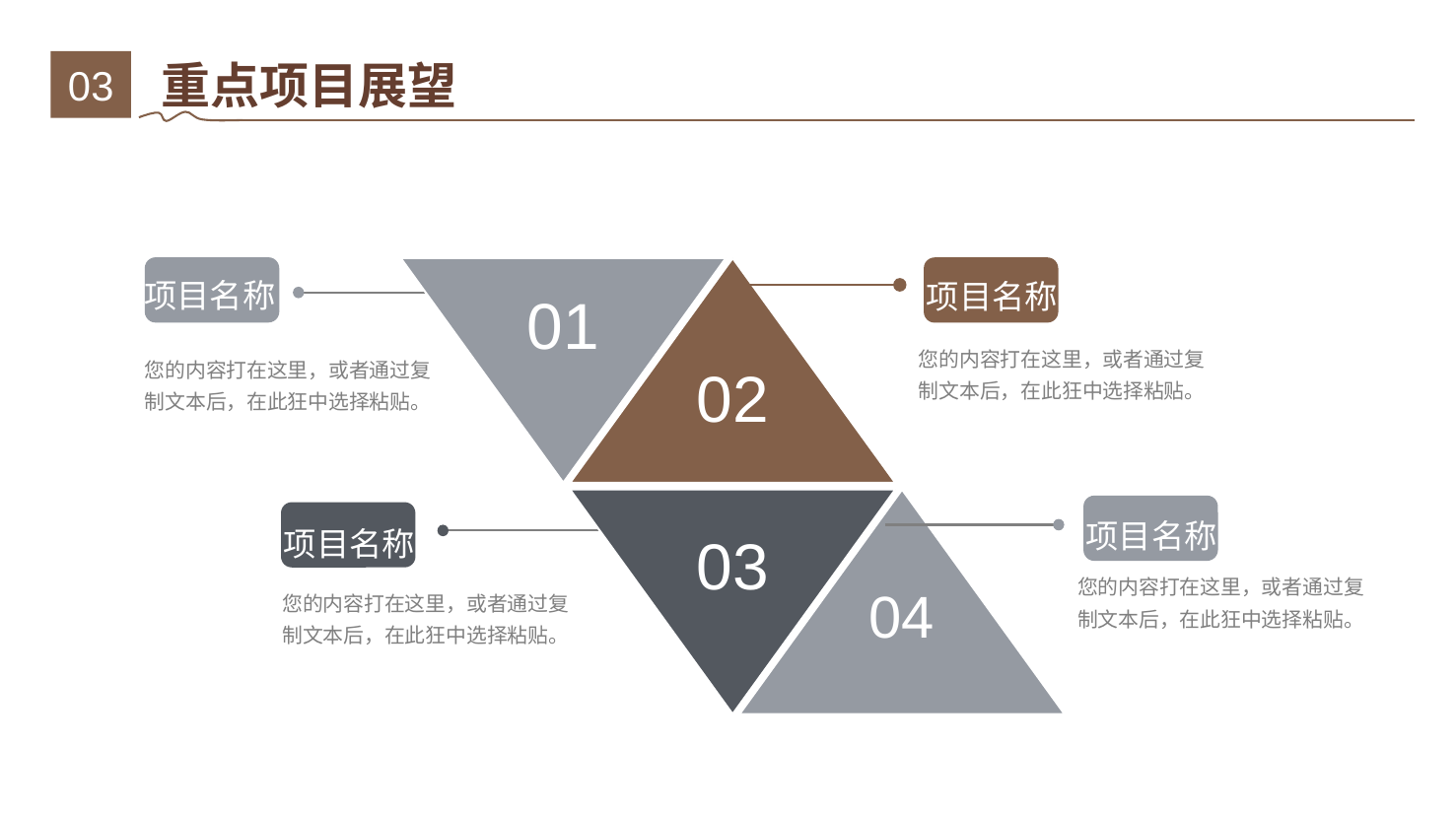

重点项目展望
03

项目名称
项目名称

01

您的内容打在这里，或者通过复制文本后，在此狂中选择粘贴。
您的内容打在这里，或者通过复制文本后，在此狂中选择粘贴。
02

项目名称

项目名称
03

您的内容打在这里，或者通过复制文本后，在此狂中选择粘贴。
04
您的内容打在这里，或者通过复制文本后，在此狂中选择粘贴。